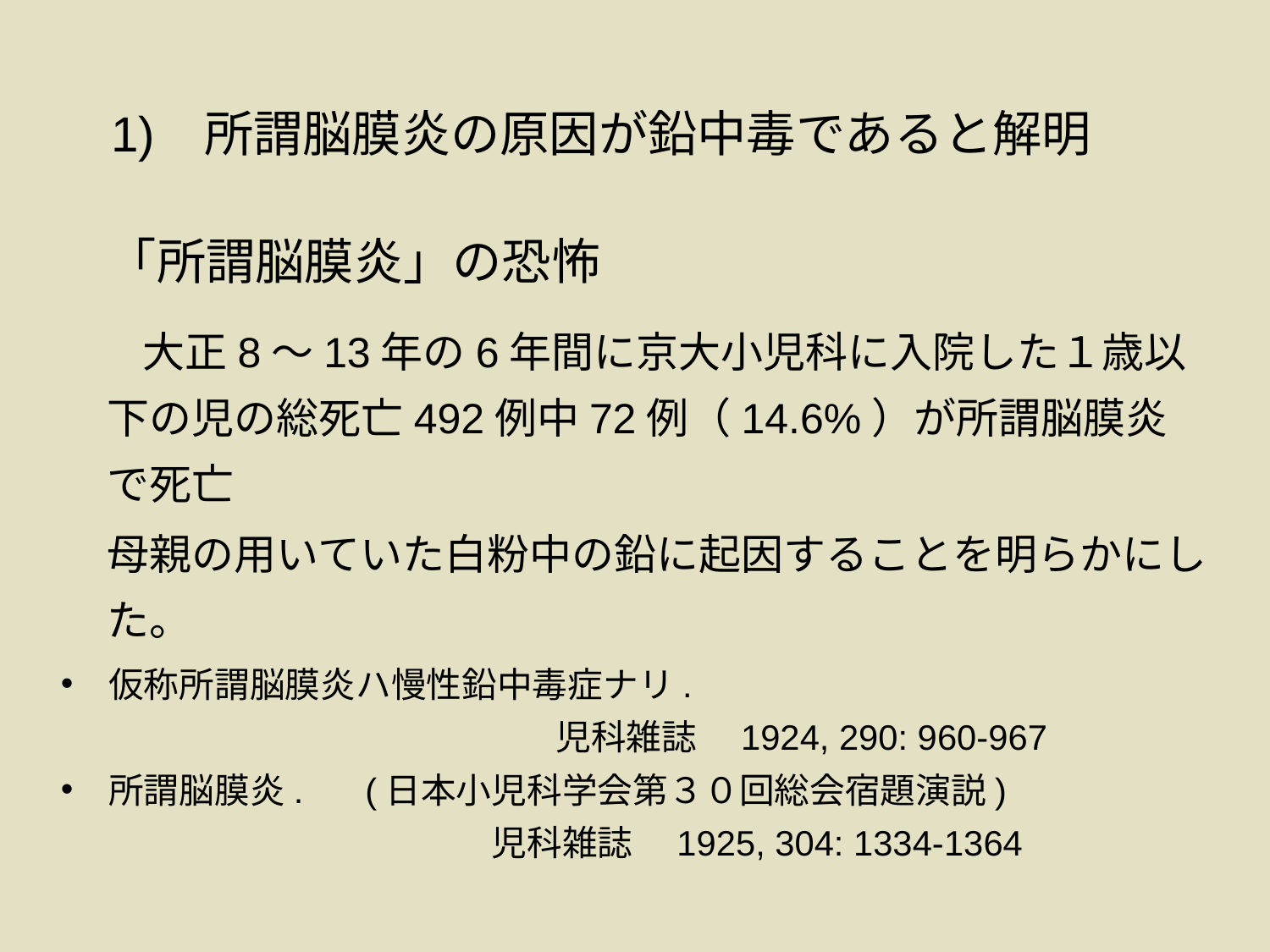

所謂脳膜炎の原因が鉛中毒であると解明
「所謂脳膜炎」の恐怖
　大正8〜13年の6年間に京大小児科に入院した１歳以下の児の総死亡492例中72例（14.6%）が所謂脳膜炎で死亡
母親の用いていた白粉中の鉛に起因することを明らかにした。
仮称所謂脳膜炎ハ慢性鉛中毒症ナリ.
　　　　　　　　　　　　　　児科雑誌　1924, 290: 960-967
所謂脳膜炎. 　(日本小児科学会第３０回総会宿題演説)
		　　　　　児科雑誌　1925, 304: 1334-1364